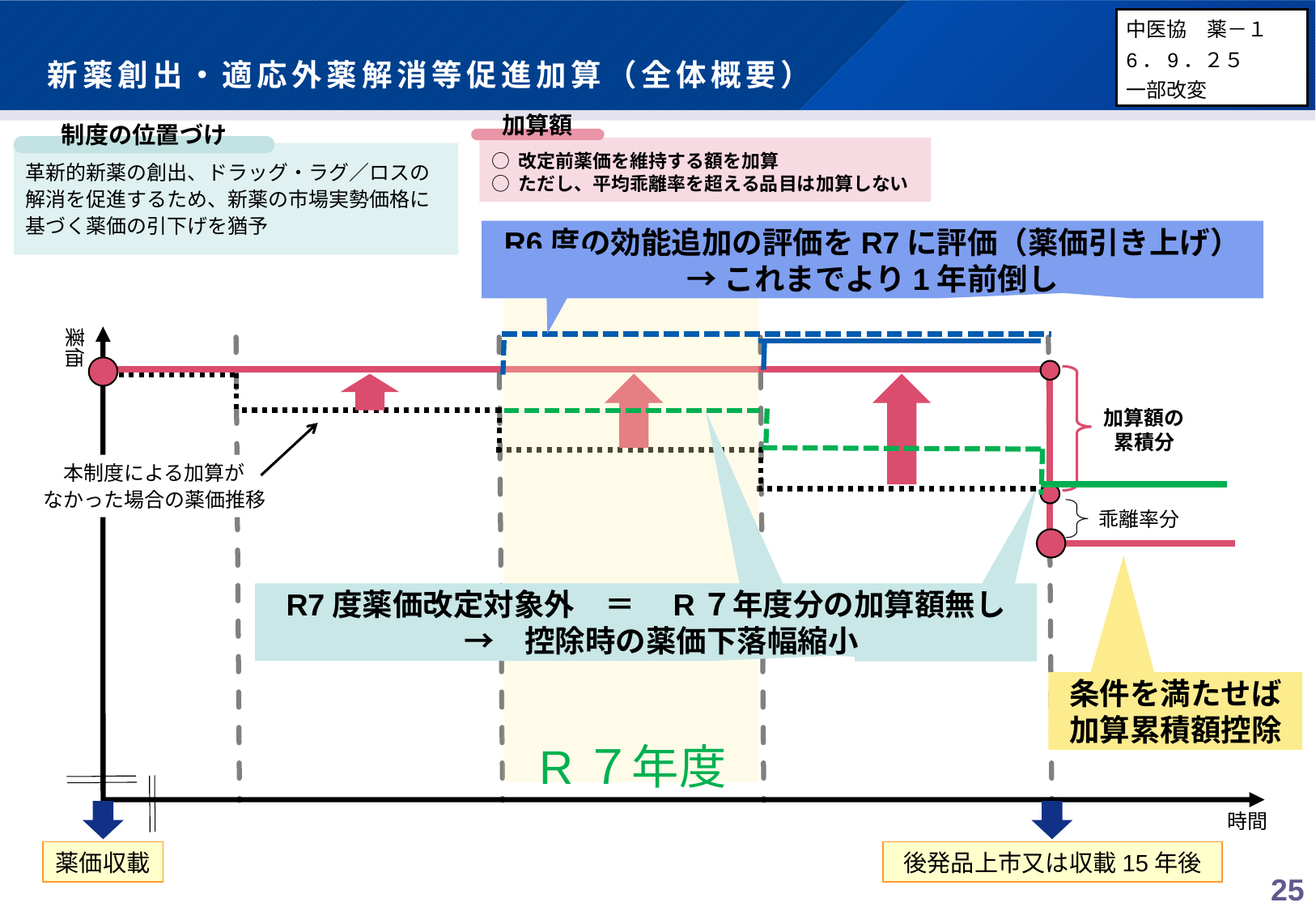

# 新薬創出・適応外薬解消等促進加算（全体概要）
中医協　薬－１
6．9．２５
一部改変
加算額
制度の位置づけ

○ 改定前薬価を維持する額を加算
○ ただし、平均乖離率を超える品目は加算しない
革新的新薬の創出、ドラッグ・ラグ／ロスの解消を促進するため、新薬の市場実勢価格に基づく薬価の引下げを猶予
R6度の効能追加の評価をR7に評価（薬価引き上げ）
→これまでより1年前倒し

薬価

加算額の
累積分
本制度による加算が
なかった場合の薬価推移

乖離率分

R7度薬価改定対象外　＝　R７年度分の加算額無し
　→　控除時の薬価下落幅縮小

条件を満たせば
加算累積額控除
R７年度

時間
薬価収載
後発品上市又は収載15年後
25